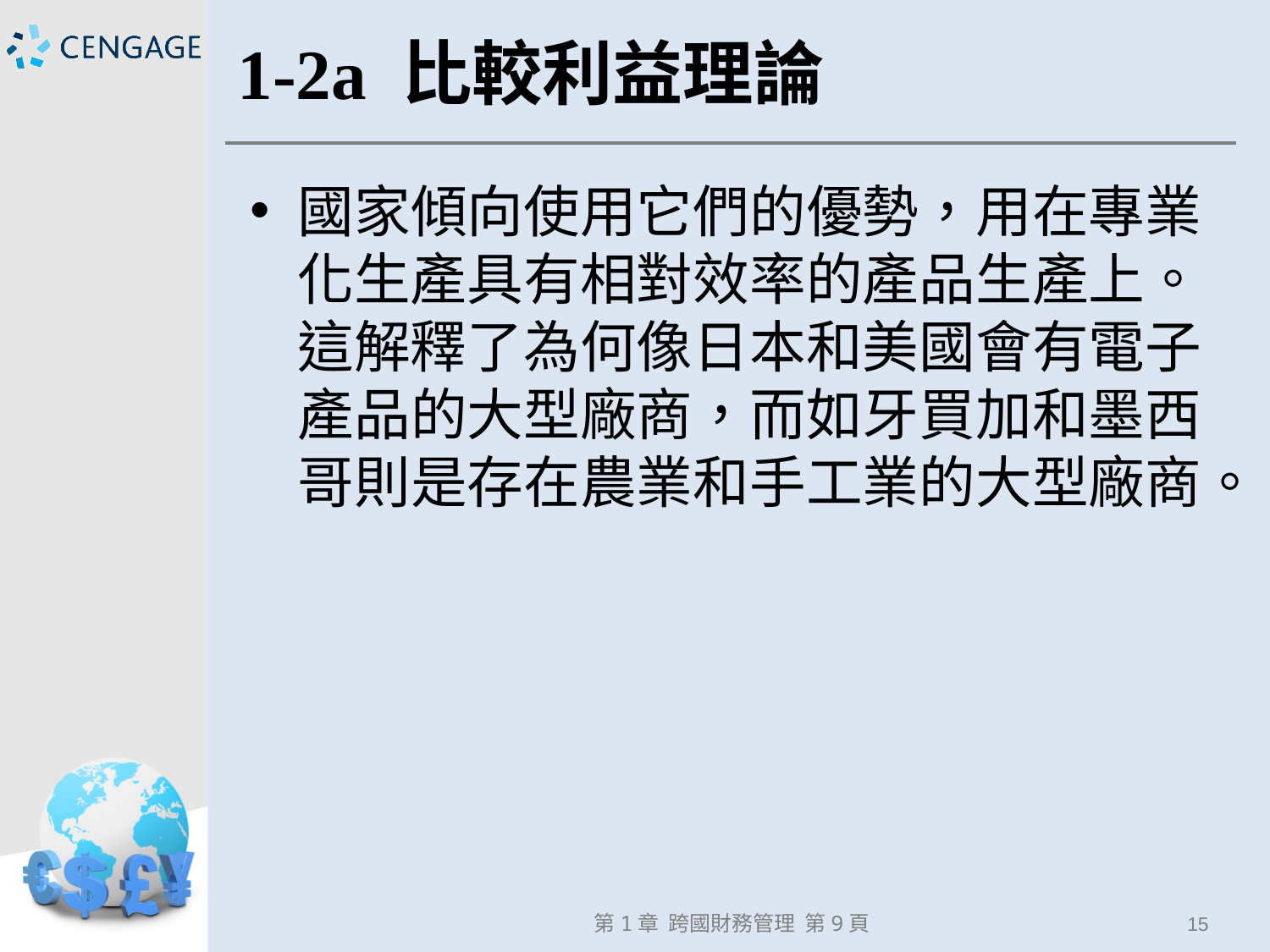

# 1-2a 比較利益理論
國家傾向使用它們的優勢，用在專業化生產具有相對效率的產品生產上。這解釋了為何像日本和美國會有電子產品的大型廠商，而如牙買加和墨西哥則是存在農業和手工業的大型廠商。
第1章  跨國財務管理  第9頁
15